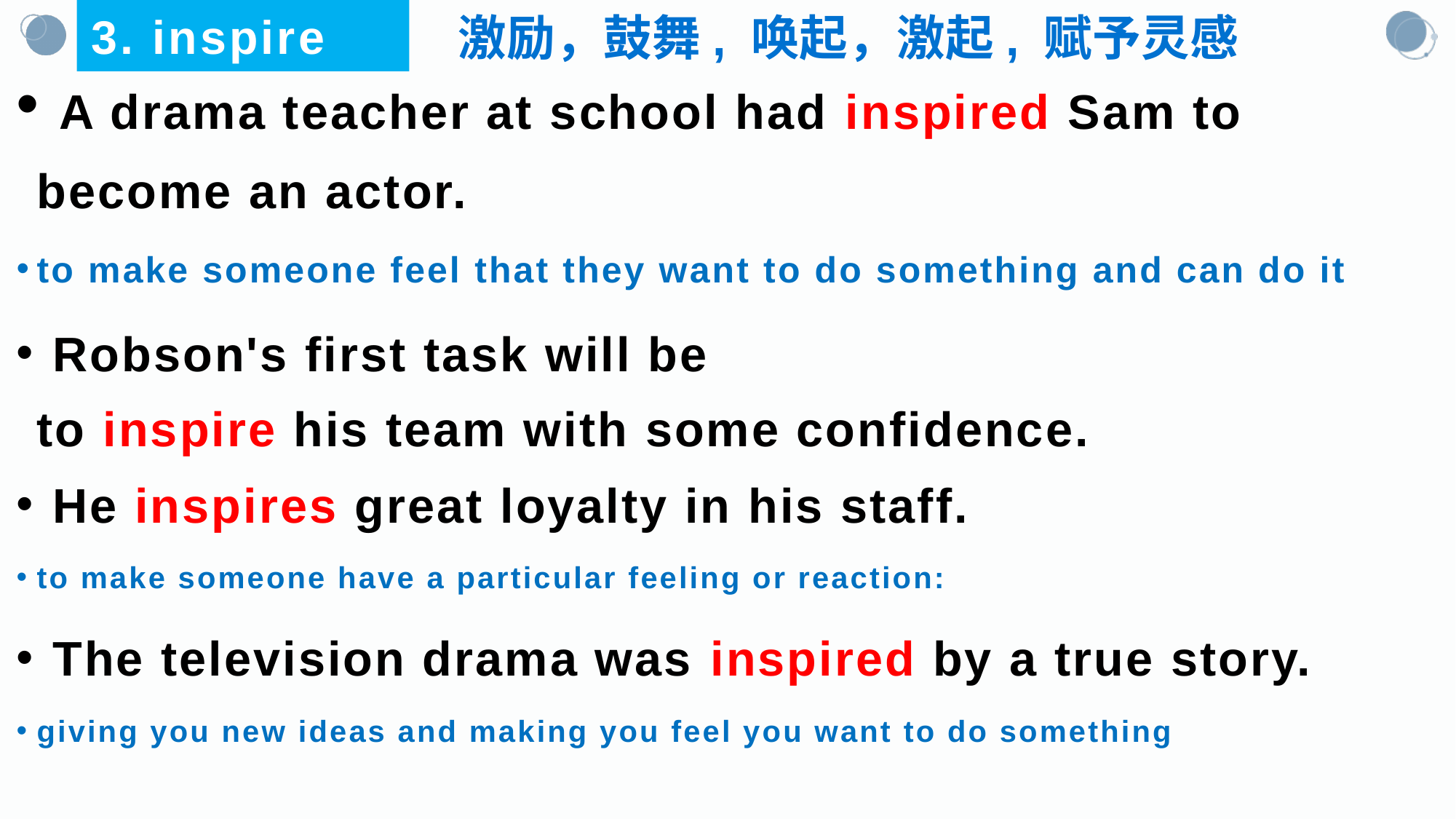

3. inspire
激励，鼓舞, 唤起，激起, 赋予灵感
 A drama teacher at school had inspired Sam to become an actor.
to make someone feel that they want to do something and can do it
 Robson's first task will be  to inspire his team with some confidence.
 He inspires great loyalty in his staff.
to make someone have a particular feeling or reaction:
 The television drama was inspired by a true story.
giving you new ideas and making you feel you want to do something